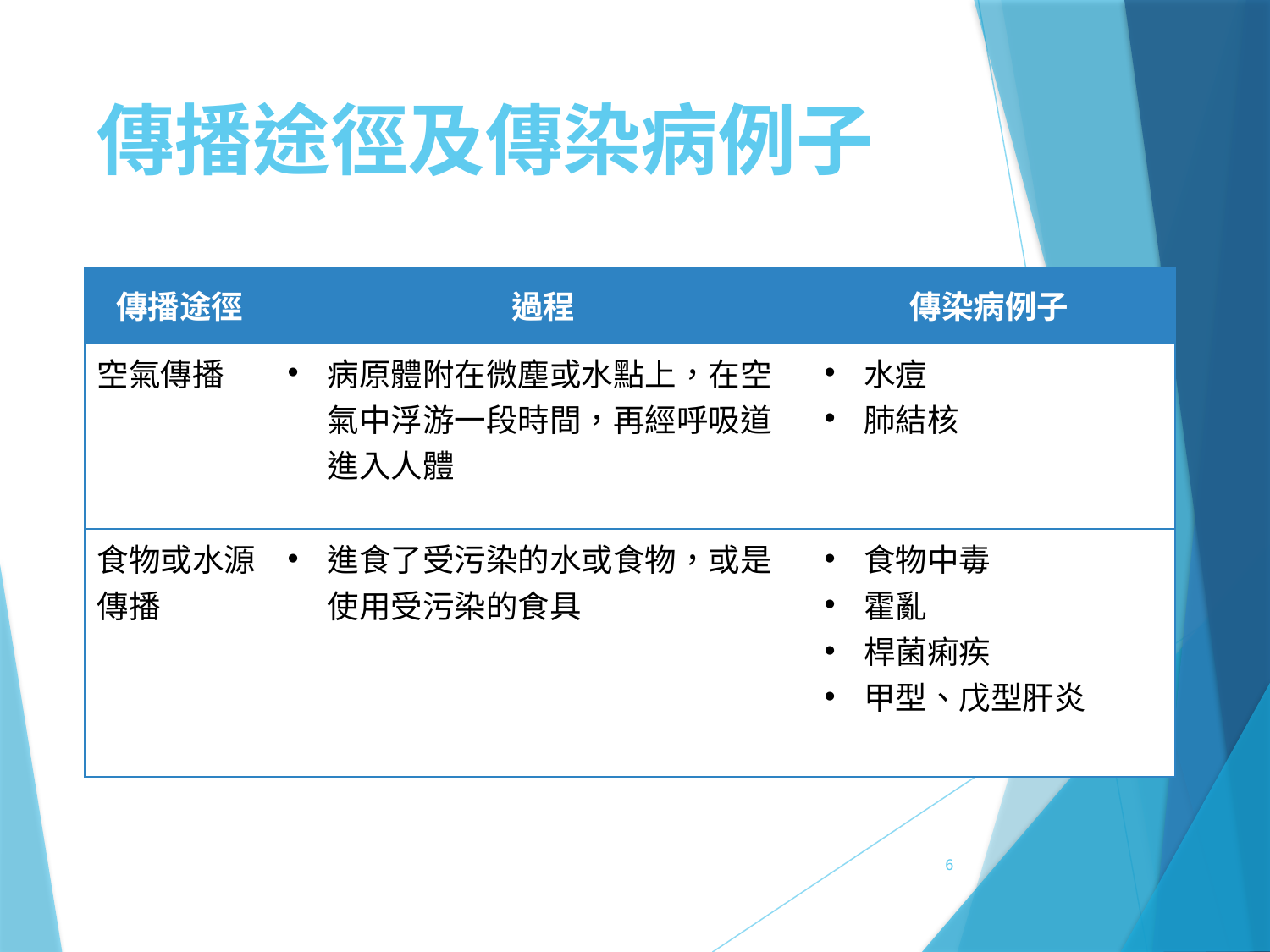

# 傳播途徑及傳染病例子
| 傳播途徑 | 過程 | 傳染病例子 |
| --- | --- | --- |
| 空氣傳播 | 病原體附在微塵或水點上，在空氣中浮游一段時間，再經呼吸道進入人體 | 水痘 肺結核 |
| 食物或水源傳播 | 進食了受污染的水或食物，或是使用受污染的食具 | 食物中毒 霍亂 桿菌痢疾 甲型、戊型肝炎 |
6